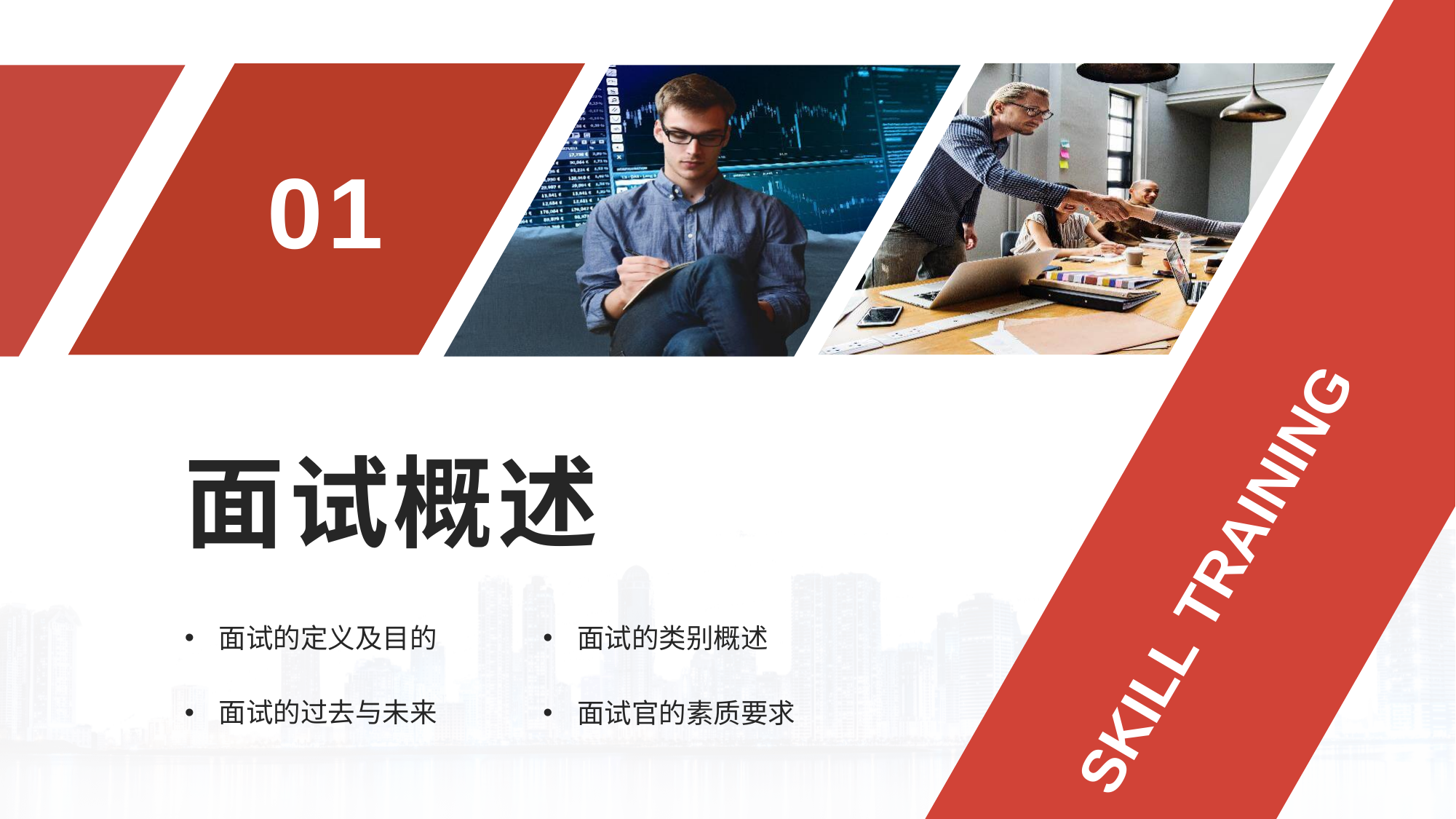

01
面试概述
SKILL TRAINING
面试的定义及目的
面试的类别概述
面试的过去与未来
面试官的素质要求